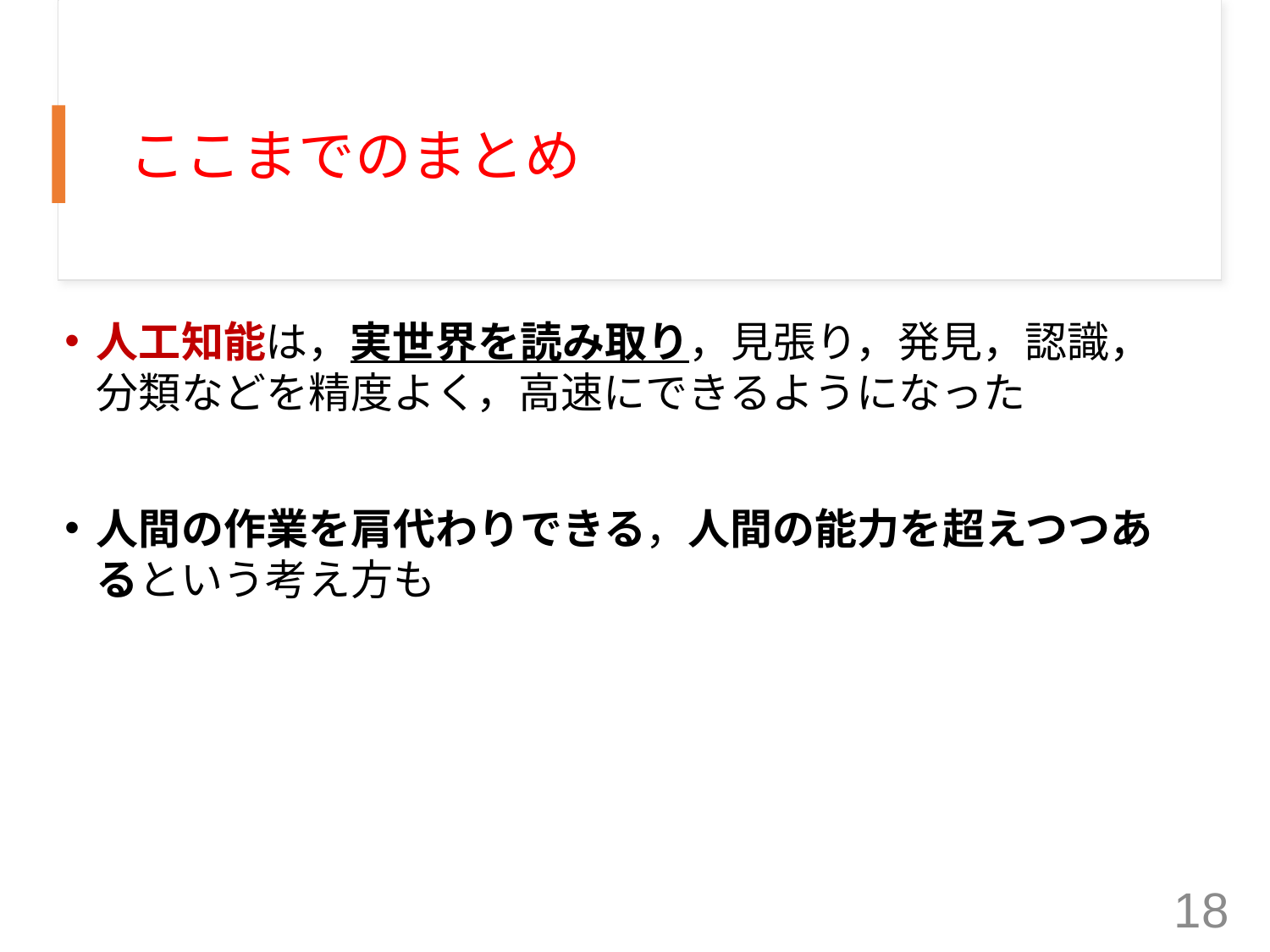

# ここまでのまとめ

人工知能は，実世界を読み取り，見張り，発見，認識，分類などを精度よく，高速にできるようになった

人間の作業を肩代わりできる，人間の能力を超えつつあるという考え方も
18